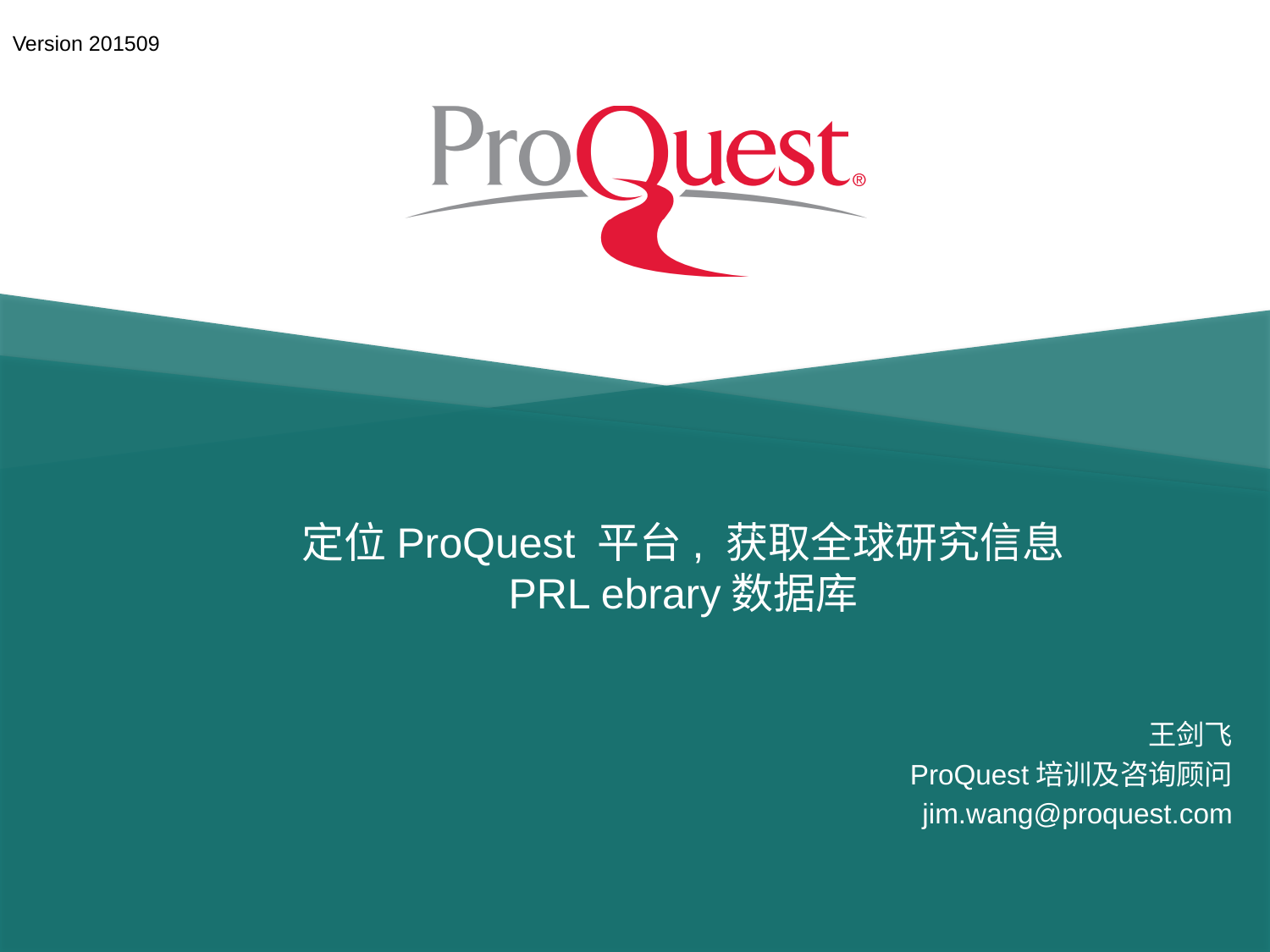

Version 201509
# 定位ProQuest 平台, 获取全球研究信息 PRL ebrary数据库
 王剑飞
ProQuest培训及咨询顾问
jim.wang@proquest.com